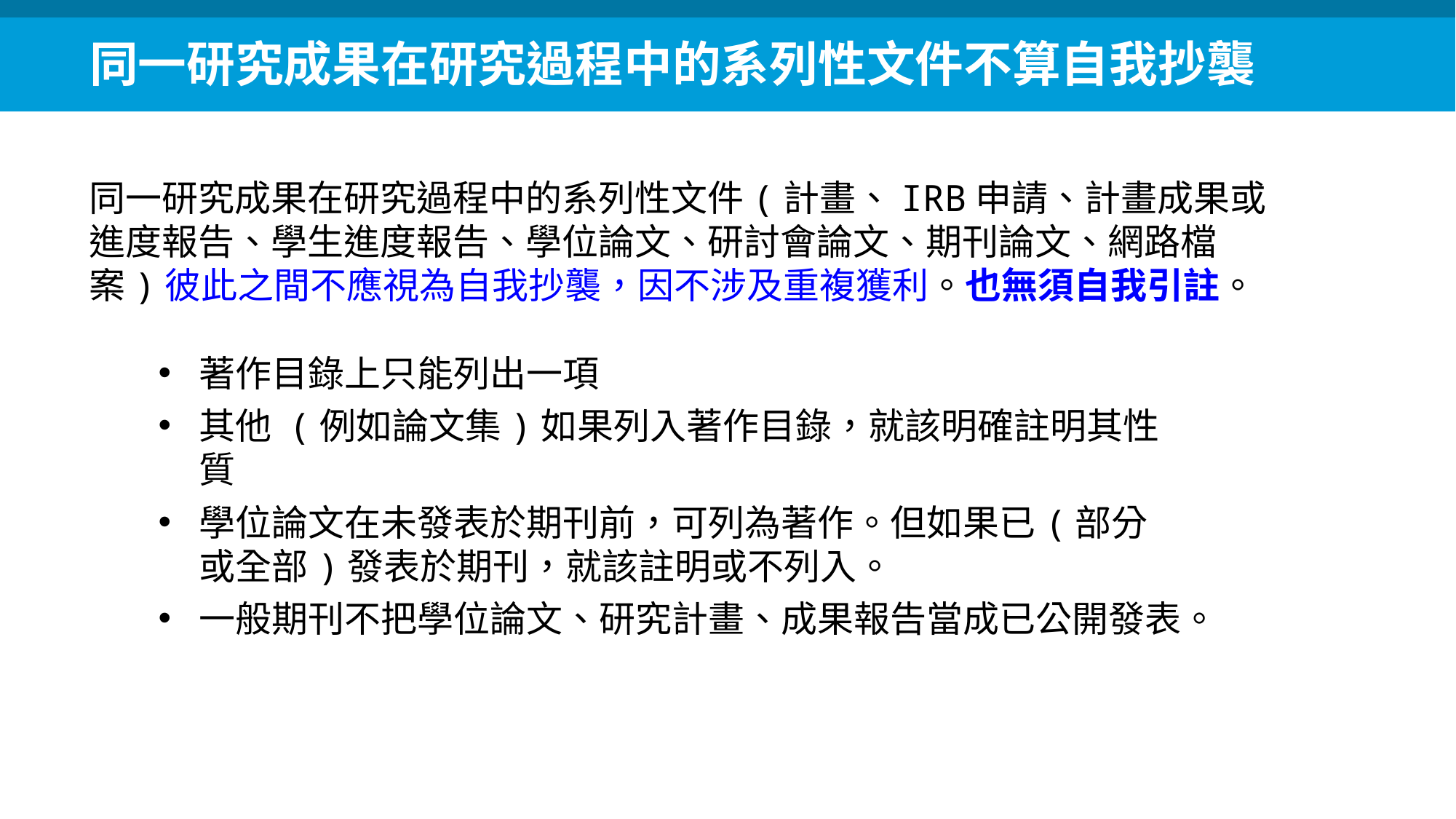

同一研究成果在研究過程中的系列性文件不算自我抄襲
同一研究成果在研究過程中的系列性文件(計畫、IRB申請、計畫成果或進度報告、學生進度報告、學位論文、研討會論文、期刊論文、網路檔案)彼此之間不應視為自我抄襲，因不涉及重複獲利。也無須自我引註。
著作目錄上只能列出一項
其他 (例如論文集)如果列入著作目錄，就該明確註明其性質
學位論文在未發表於期刊前，可列為著作。但如果已(部分或全部)發表於期刊，就該註明或不列入。
一般期刊不把學位論文、研究計畫、成果報告當成已公開發表。